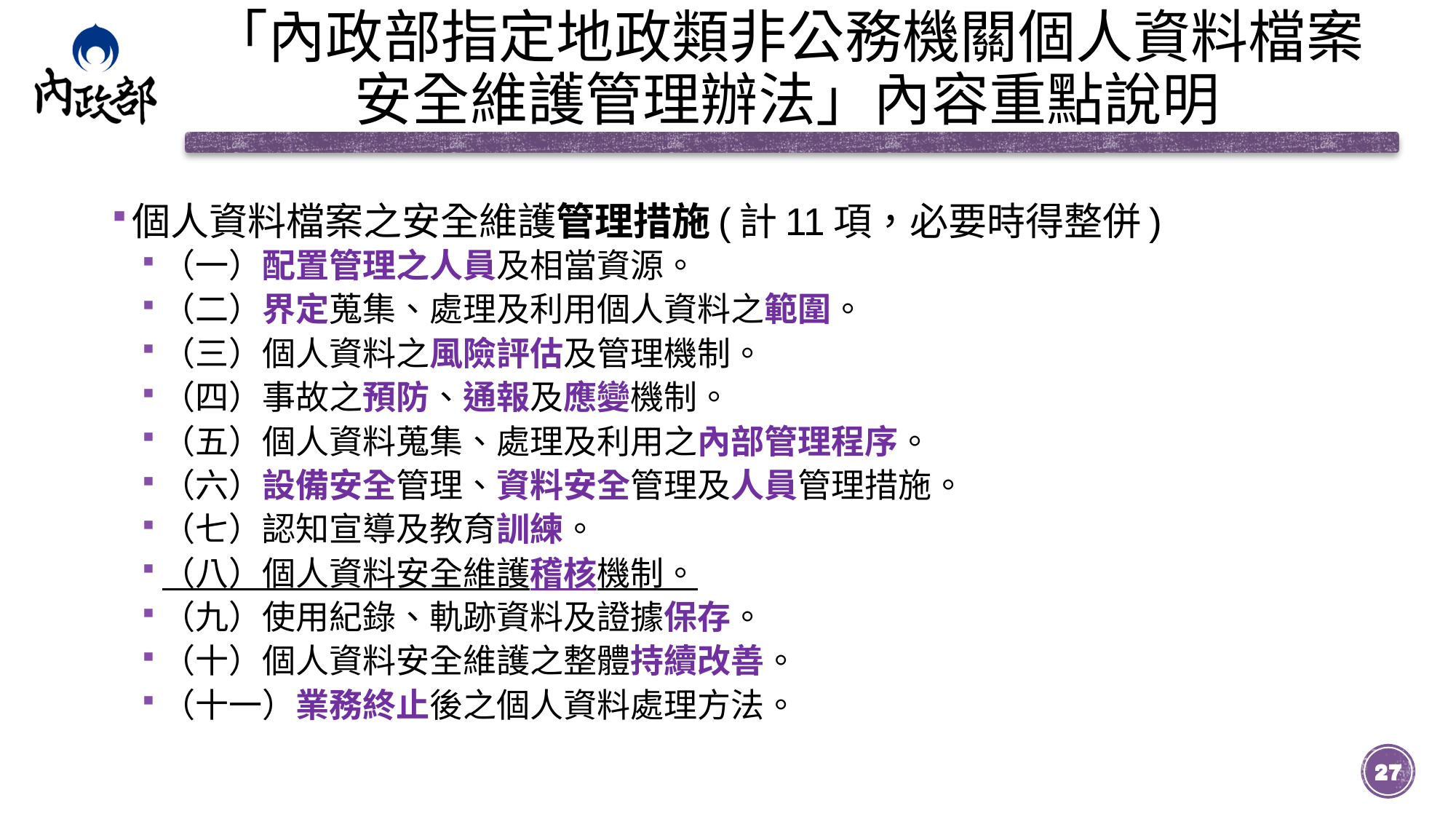

# 「內政部指定地政類非公務機關個人資料檔案安全維護管理辦法」內容重點說明
個人資料檔案之安全維護管理措施(計11項，必要時得整併)
（一）配置管理之人員及相當資源。
（二）界定蒐集、處理及利用個人資料之範圍。
（三）個人資料之風險評估及管理機制。
（四）事故之預防、通報及應變機制。
（五）個人資料蒐集、處理及利用之內部管理程序。
（六）設備安全管理、資料安全管理及人員管理措施。
（七）認知宣導及教育訓練。
（八）個人資料安全維護稽核機制。
（九）使用紀錄、軌跡資料及證據保存。
（十）個人資料安全維護之整體持續改善。
（十一）業務終止後之個人資料處理方法。

27